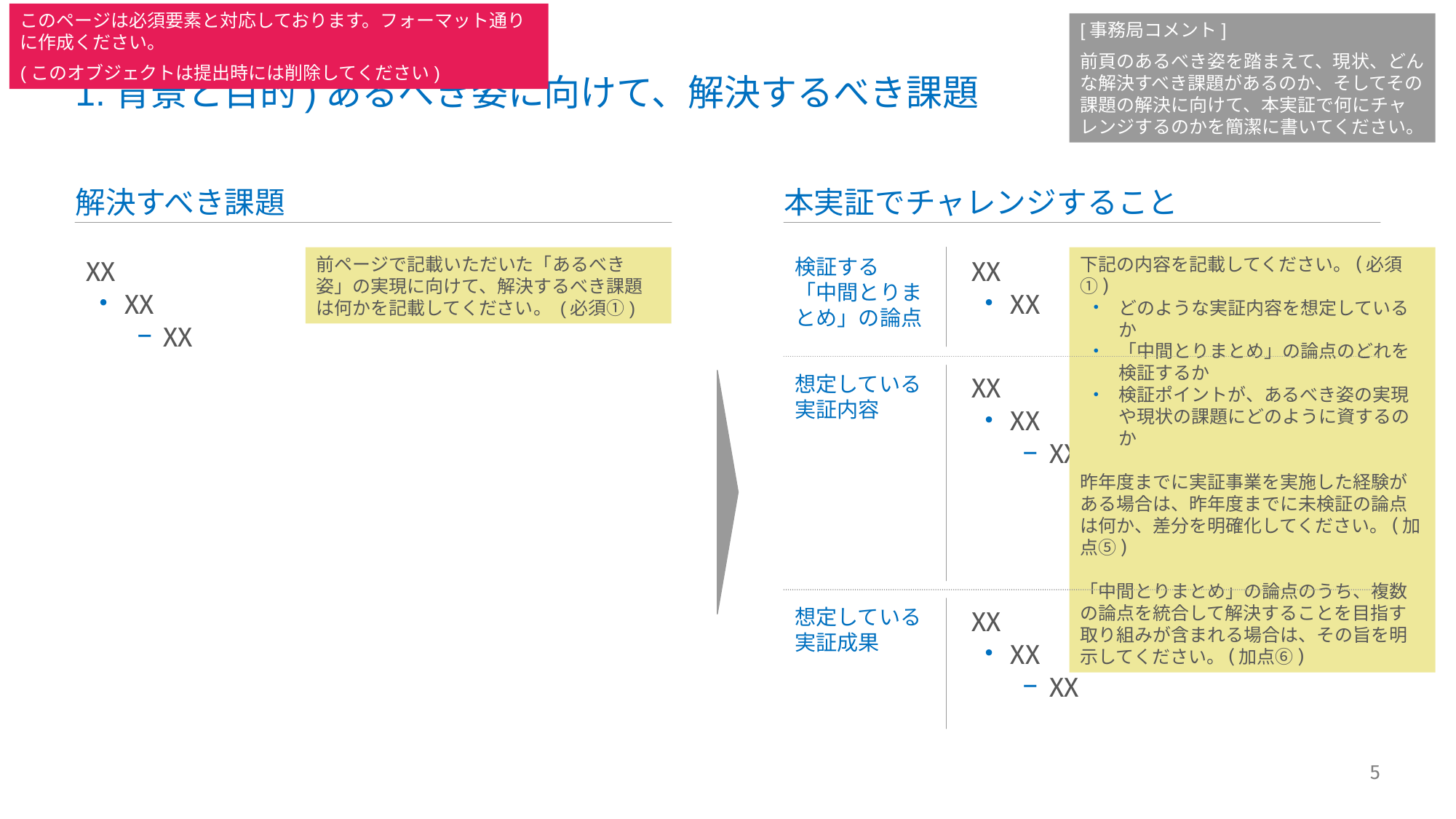

このページは必須要素と対応しております。フォーマット通りに作成ください。
(このオブジェクトは提出時には削除してください)
[事務局コメント]
前頁のあるべき姿を踏まえて、現状、どんな解決すべき課題があるのか、そしてその課題の解決に向けて、本実証で何にチャレンジするのかを簡潔に書いてください。
# 1.背景と目的)あるべき姿に向けて、解決するべき課題
解決すべき課題
本実証でチャレンジすること
前ページで記載いただいた「あるべき姿」の実現に向けて、解決するべき課題は何かを記載してください。 (必須①)
下記の内容を記載してください。(必須①)
どのような実証内容を想定しているか
「中間とりまとめ」の論点のどれを検証するか
検証ポイントが、あるべき姿の実現や現状の課題にどのように資するのか

昨年度までに実証事業を実施した経験がある場合は、昨年度までに未検証の論点は何か、差分を明確化してください。(加点⑤)

「中間とりまとめ」の論点のうち、複数の論点を統合して解決することを目指す取り組みが含まれる場合は、その旨を明示してください。(加点⑥)
XX
XX
XX

検証する
「中間とりまとめ」の論点
XX
XX
想定している
実証内容
XX
XX
XX

想定している
実証成果
XX
XX
XX